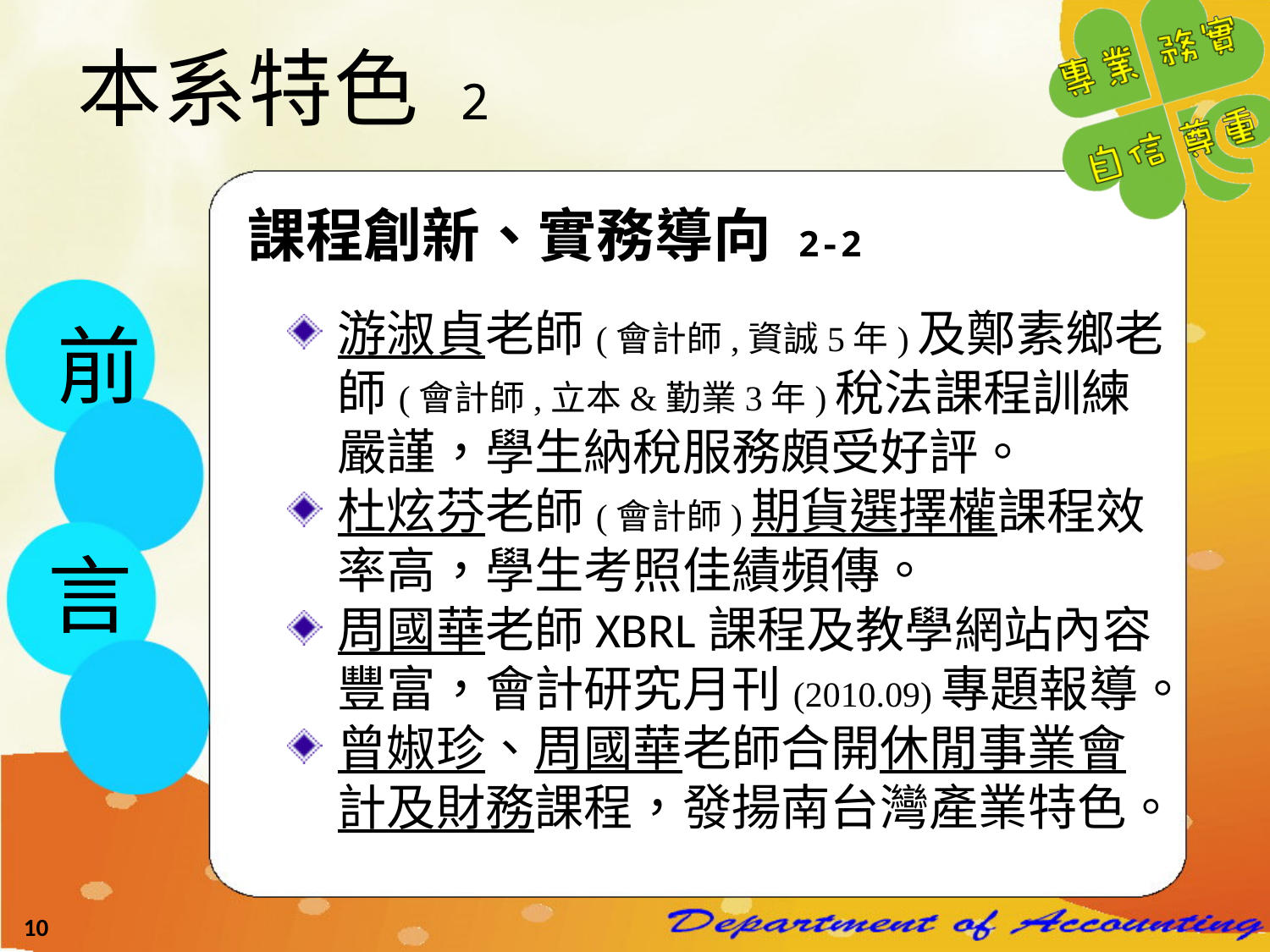

# 本系特色 2
課程創新、實務導向 2-2

游淑貞老師(會計師,資誠5年)及鄭素鄉老師(會計師,立本&勤業3年)稅法課程訓練嚴謹，學生納稅服務頗受好評。
杜炫芬老師(會計師)期貨選擇權課程效率高，學生考照佳績頻傳。
周國華老師XBRL課程及教學網站內容豐富，會計研究月刊(2010.09)專題報導。
曾婌珍、周國華老師合開休閒事業會計及財務課程，發揚南台灣產業特色。
前

言

10